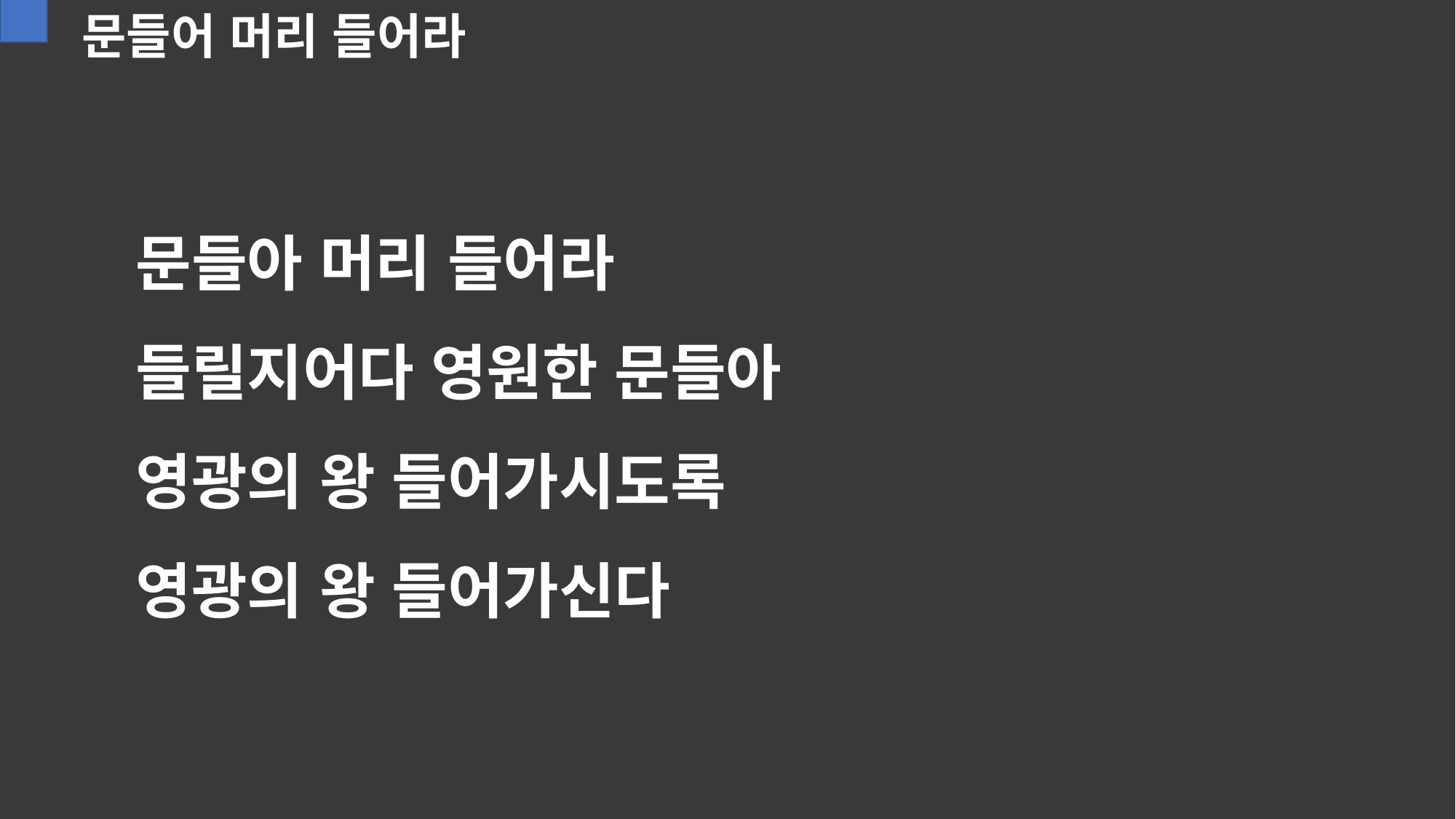

문들어 머리 들어라

문들아 머리 들어라
들릴지어다 영원한 문들아
영광의 왕 들어가시도록
영광의 왕 들어가신다